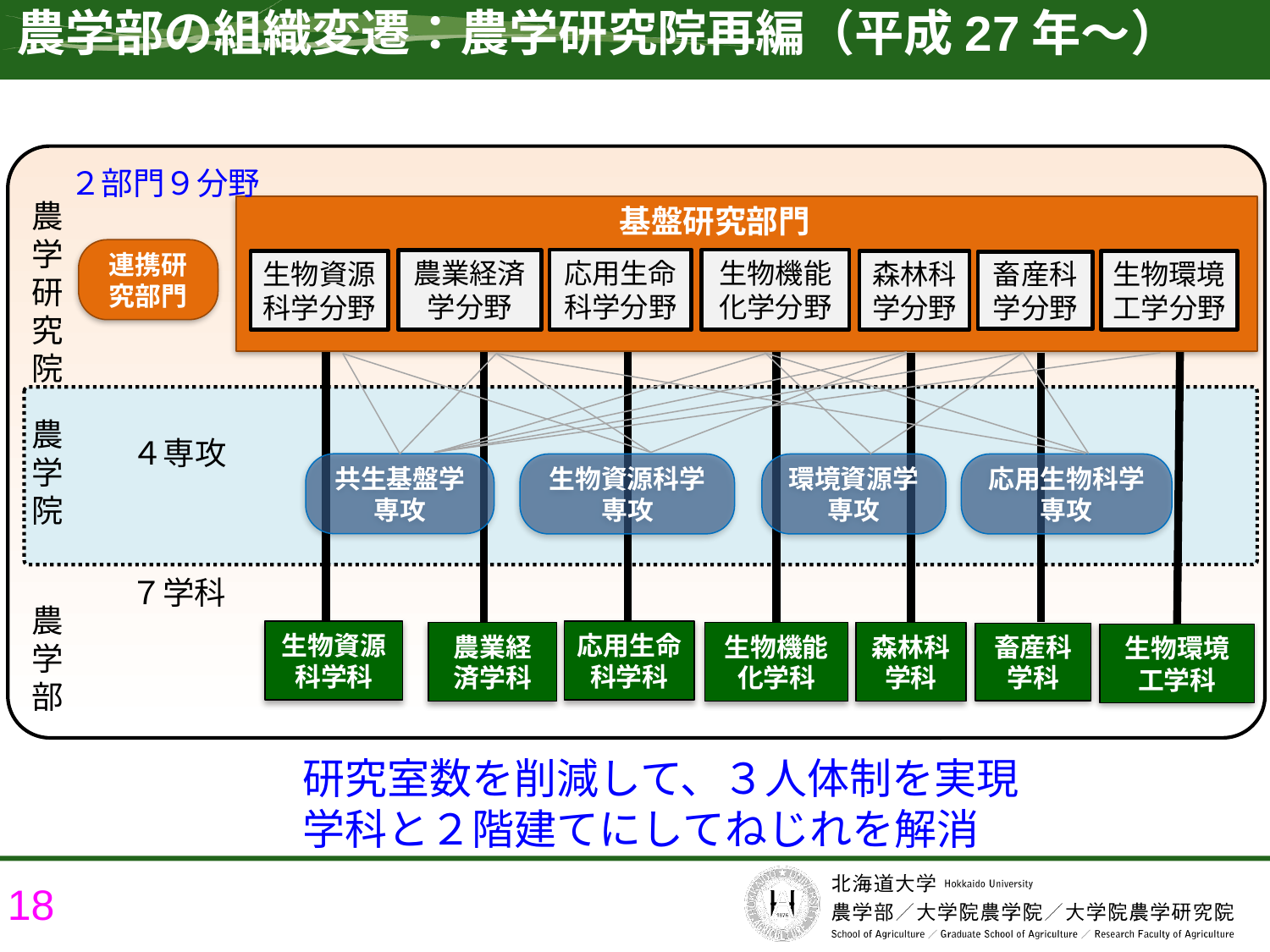

農学部の組織変遷：農学研究院再編（平成27年〜）

２部門９分野
農学研究院
基盤研究部門

連携研究部門
応用生命科学分野
生物機能化学分野
農業経済学分野
森林科学分野
生物資源科学分野
生物環境工学分野
畜産科学分野

農学院
４専攻
共生基盤学専攻
生物資源科学専攻
環境資源学専攻
応用生物科学専攻
７学科
農学部
生物資源科学科
応用生命科学科
農業経済学科
生物機能化学科
森林科学科
畜産科学科
生物環境工学科
研究室数を削減して、３人体制を実現
学科と２階建てにしてねじれを解消
18